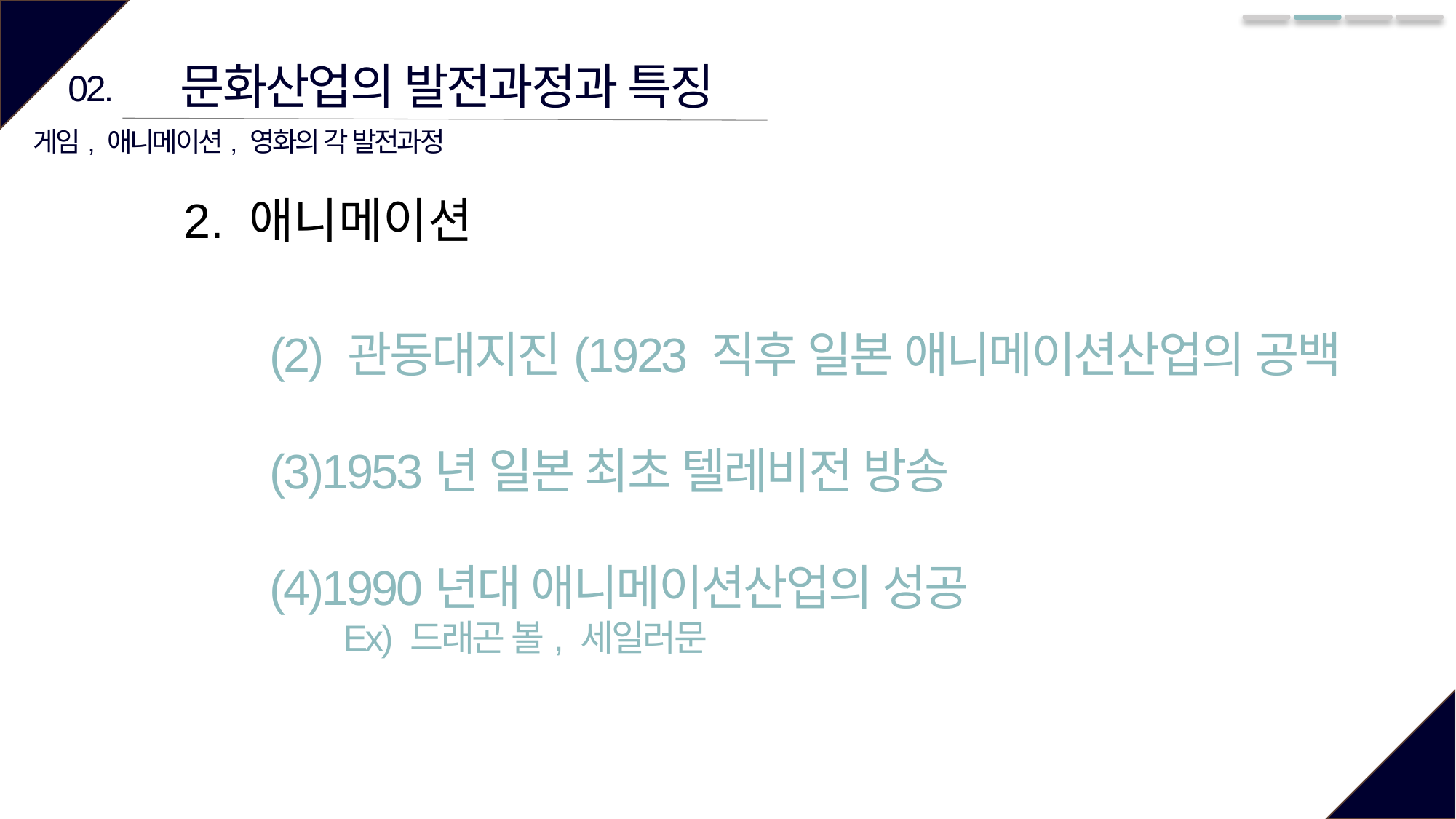

문화산업의 발전과정과 특징
02.
게임, 애니메이션, 영화의 각 발전과정
2. 애니메이션
(2) 관동대지진(1923 직후 일본 애니메이션산업의 공백

(3)1953년 일본 최초 텔레비전 방송

(4)1990년대 애니메이션산업의 성공
         Ex) 드래곤 볼, 세일러문